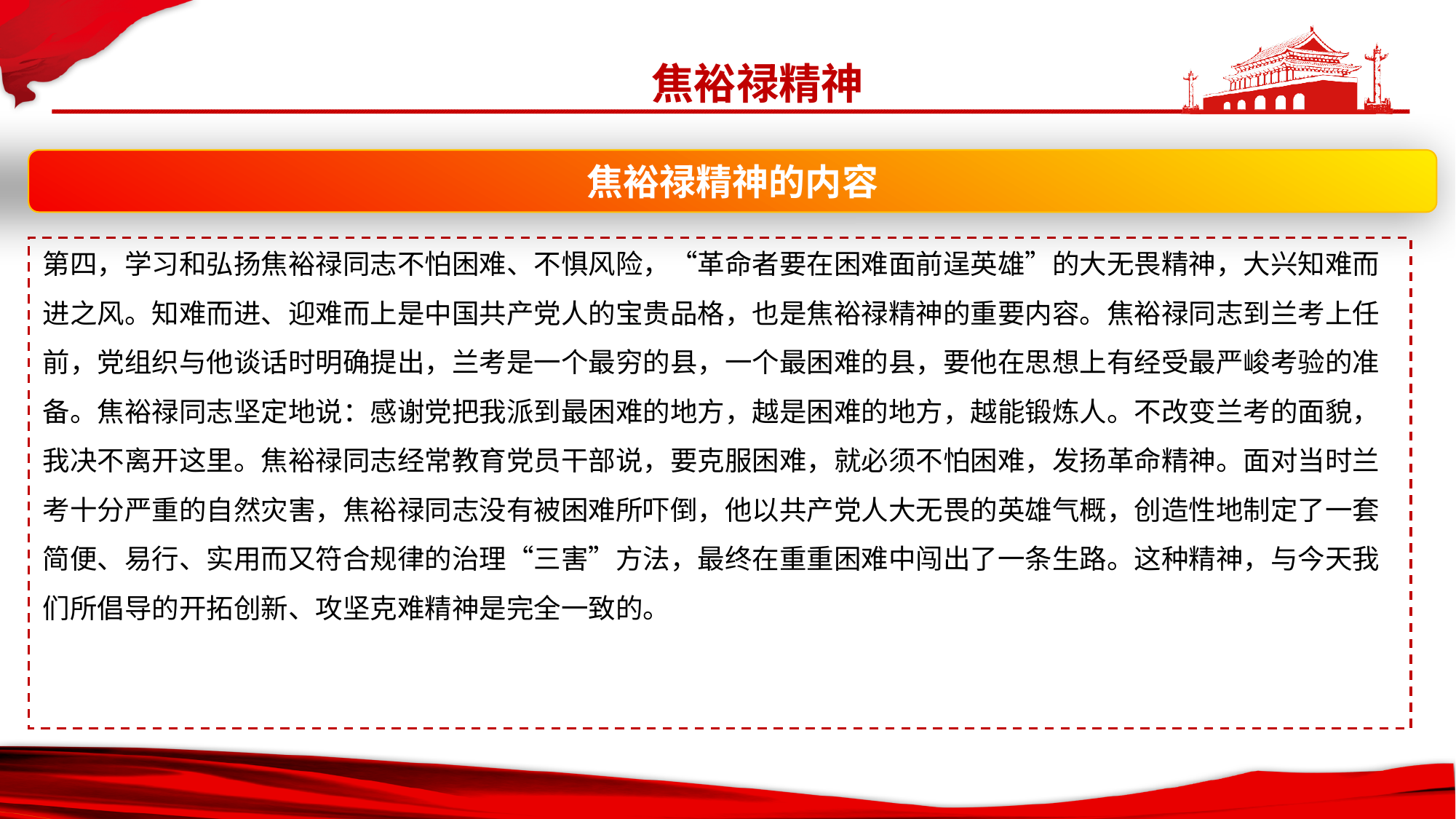

焦裕禄精神
焦裕禄精神的内容
第四，学习和弘扬焦裕禄同志不怕困难、不惧风险，“革命者要在困难面前逞英雄”的大无畏精神，大兴知难而进之风。知难而进、迎难而上是中国共产党人的宝贵品格，也是焦裕禄精神的重要内容。焦裕禄同志到兰考上任前，党组织与他谈话时明确提出，兰考是一个最穷的县，一个最困难的县，要他在思想上有经受最严峻考验的准备。焦裕禄同志坚定地说：感谢党把我派到最困难的地方，越是困难的地方，越能锻炼人。不改变兰考的面貌，我决不离开这里。焦裕禄同志经常教育党员干部说，要克服困难，就必须不怕困难，发扬革命精神。面对当时兰考十分严重的自然灾害，焦裕禄同志没有被困难所吓倒，他以共产党人大无畏的英雄气概，创造性地制定了一套简便、易行、实用而又符合规律的治理“三害”方法，最终在重重困难中闯出了一条生路。这种精神，与今天我们所倡导的开拓创新、攻坚克难精神是完全一致的。